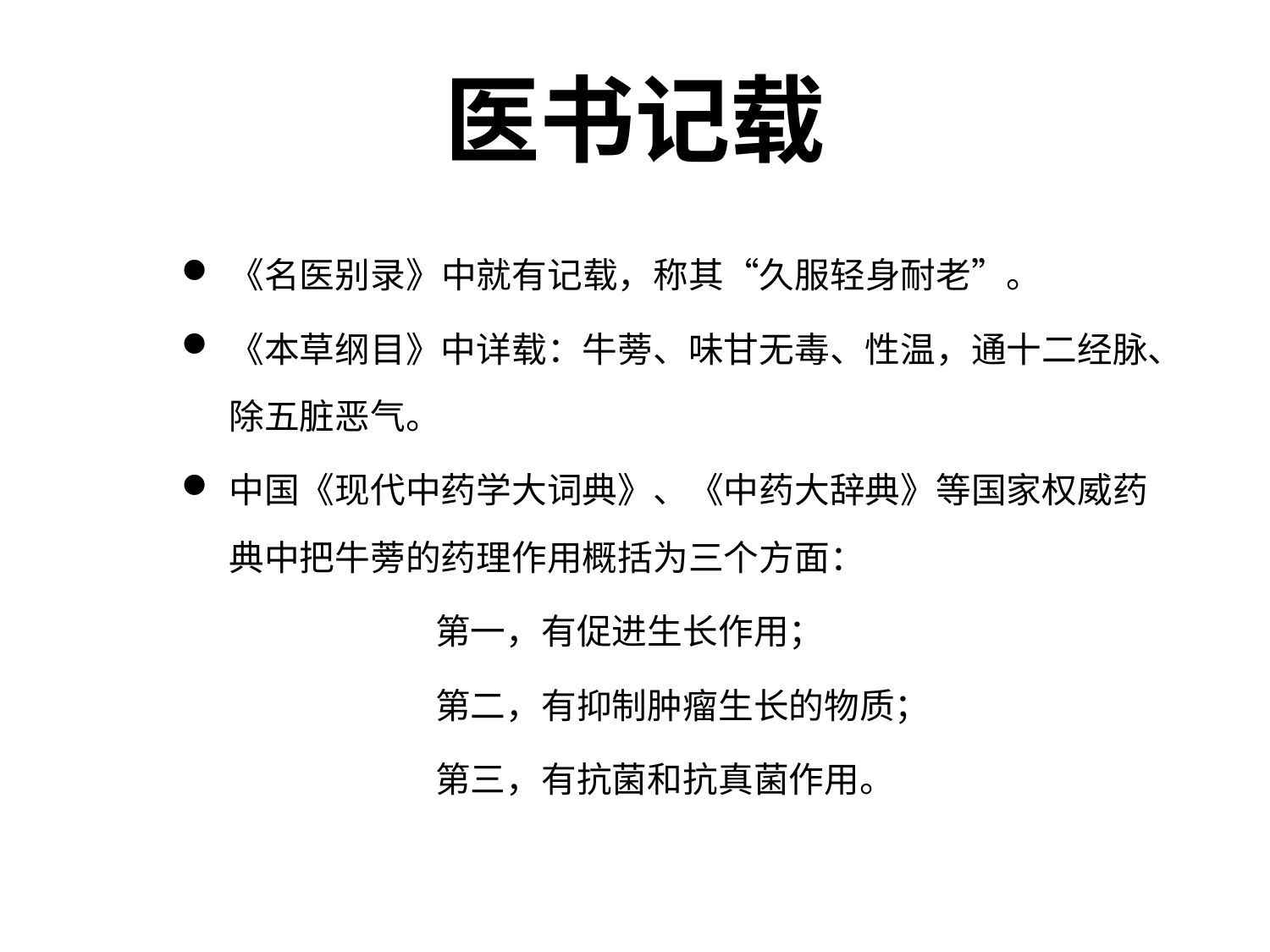

# 医书记载
《名医别录》中就有记载，称其“久服轻身耐老”。
《本草纲目》中详载：牛蒡、味甘无毒、性温，通十二经脉、除五脏恶气。
中国《现代中药学大词典》、《中药大辞典》等国家权威药典中把牛蒡的药理作用概括为三个方面：
		第一，有促进生长作用；
		第二，有抑制肿瘤生长的物质；
		第三，有抗菌和抗真菌作用。